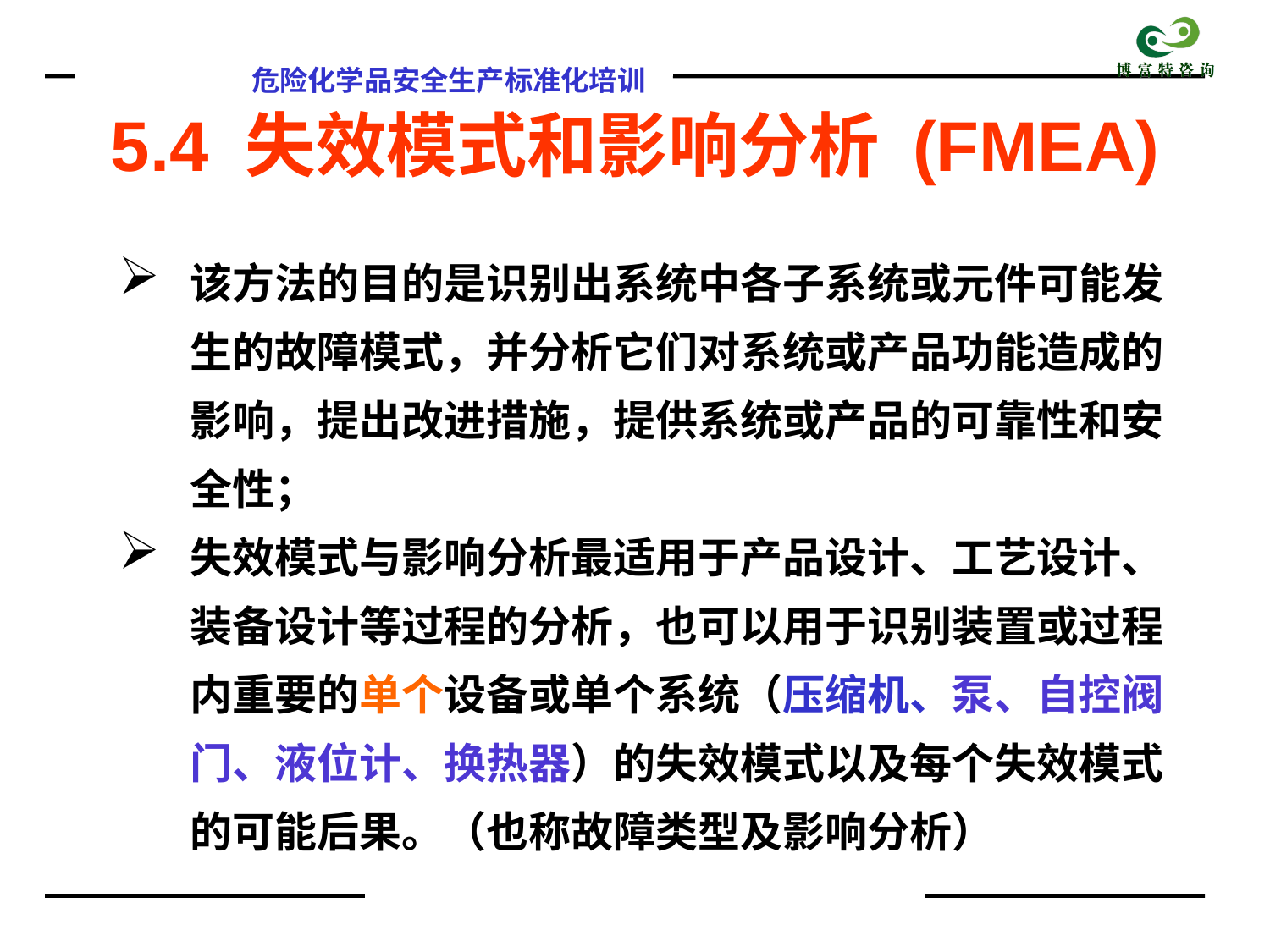

5.4 失效模式和影响分析 (FMEA)
该方法的目的是识别出系统中各子系统或元件可能发生的故障模式，并分析它们对系统或产品功能造成的影响，提出改进措施，提供系统或产品的可靠性和安全性；
失效模式与影响分析最适用于产品设计、工艺设计、装备设计等过程的分析，也可以用于识别装置或过程内重要的单个设备或单个系统（压缩机、泵、自控阀门、液位计、换热器）的失效模式以及每个失效模式的可能后果。（也称故障类型及影响分析）